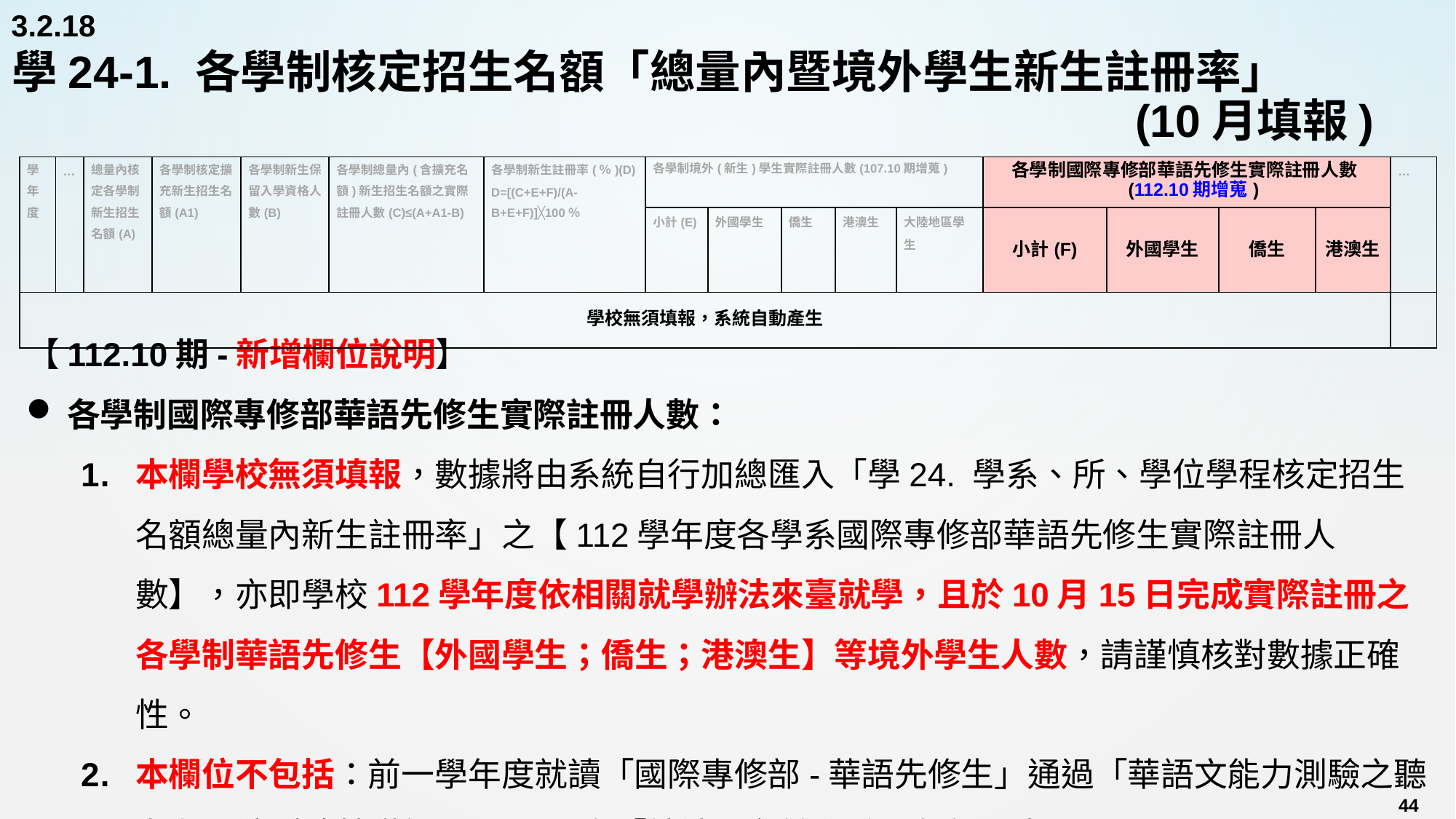

3.2.18
# 學24-1. 各學制核定招生名額「總量內暨境外學生新生註冊率」		   			         					  		  (10月填報)
| 學年度 | … | 總量內核定各學制新生招生名額(A) | 各學制核定擴充新生招生名額(A1) | 各學制新生保留入學資格人數(B) | 各學制總量內(含擴充名額)新生招生名額之實際註冊人數(C)≤(A+A1-B) | 各學制新生註冊率(％)(D) D=[(C+E+F)/(A-B+E+F)]╳100％ | 各學制境外(新生)學生實際註冊人數(107.10期增蒐) |  |  |  |  | 各學制國際專修部華語先修生實際註冊人數(112.10期增蒐) |  |  |  | … |
| --- | --- | --- | --- | --- | --- | --- | --- | --- | --- | --- | --- | --- | --- | --- | --- | --- |
|  |  |  |  |  |  |  | 小計(E) | 外國學生 | 僑生 | 港澳生 | 大陸地區學生 | 小計(F) | 外國學生 | 僑生 | 港澳生 |  |
| 學校無須填報，系統自動產生 |  |  |  |  |  |  |  |  |  |  |  |  |  |  |  |  |
【112.10期-新增欄位說明】
各學制國際專修部華語先修生實際註冊人數：
本欄學校無須填報，數據將由系統自行加總匯入「學24. 學系、所、學位學程核定招生名額總量內新生註冊率」之【112學年度各學系國際專修部華語先修生實際註冊人數】，亦即學校112學年度依相關就學辦法來臺就學，且於10月15日完成實際註冊之各學制華語先修生【外國學生；僑生；港澳生】等境外學生人數，請謹慎核對數據正確性。
本欄位不包括：前一學年度就讀「國際專修部-華語先修生」通過「華語文能力測驗之聽力與閱讀測驗基礎級(A2)以上之「續讀」各該學系一年級學生。